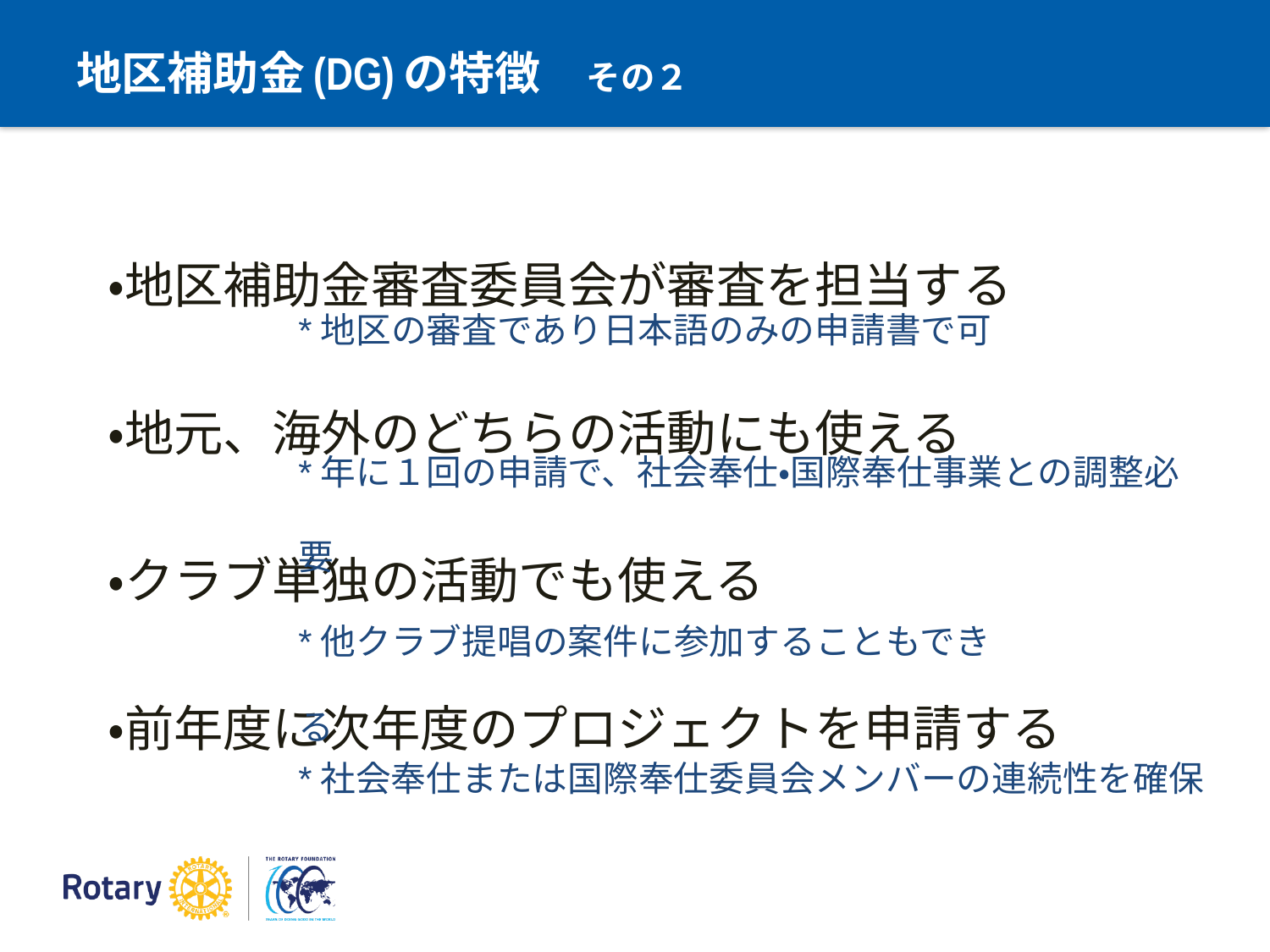

# 地区補助金(DG)の特徴　その２
・地区補助金審査委員会が審査を担当する
・地元、海外のどちらの活動にも使える
・クラブ単独の活動でも使える
・前年度に次年度のプロジェクトを申請する
*地区の審査であり日本語のみの申請書で可
*年に１回の申請で、社会奉仕・国際奉仕事業との調整必要
*他クラブ提唱の案件に参加することもできる
*社会奉仕または国際奉仕委員会メンバーの連続性を確保